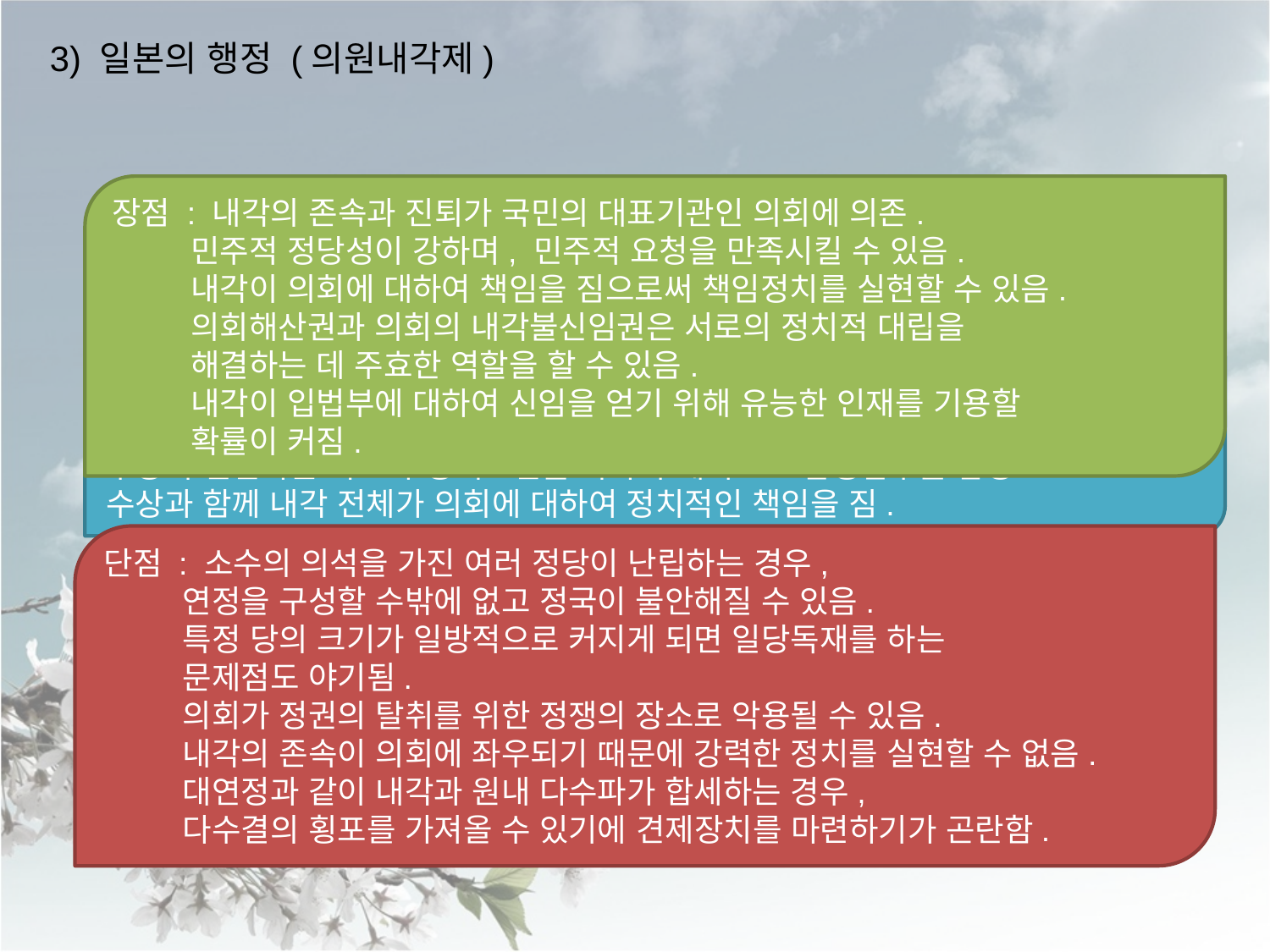

3) 일본의 행정 (의원내각제)
장점 : 내각의 존속과 진퇴가 국민의 대표기관인 의회에 의존.
        민주적 정당성이 강하며, 민주적 요청을 만족시킬 수 있음.
        내각이 의회에 대하여 책임을 짐으로써 책임정치를 실현할 수 있음.
        의회해산권과 의회의 내각불신임권은 서로의 정치적 대립을
        해결하는 데 주효한 역할을 할 수 있음.
        내각이 입법부에 대하여 신임을 얻기 위해 유능한 인재를 기용할
        확률이 커짐.
의회의 다수파에 의하여 정부가 구성.
민주적 정당성을 일원화해 주고, 집행부의 장인 수상이 의회에 의하여 선출.
수상이 인선하는 각료가 정책노선을 따라 구체적으로 집행업무를 담당.
수상과 함께 내각 전체가 의회에 대하여 정치적인 책임을 짐.
단점 : 소수의 의석을 가진 여러 정당이 난립하는 경우,
        연정을 구성할 수밖에 없고 정국이 불안해질 수 있음.
        특정 당의 크기가 일방적으로 커지게 되면 일당독재를 하는
        문제점도 야기됨.
        의회가 정권의 탈취를 위한 정쟁의 장소로 악용될 수 있음.
        내각의 존속이 의회에 좌우되기 때문에 강력한 정치를 실현할 수 없음.
        대연정과 같이 내각과 원내 다수파가 합세하는 경우,
        다수결의 횡포를 가져올 수 있기에 견제장치를 마련하기가 곤란함.